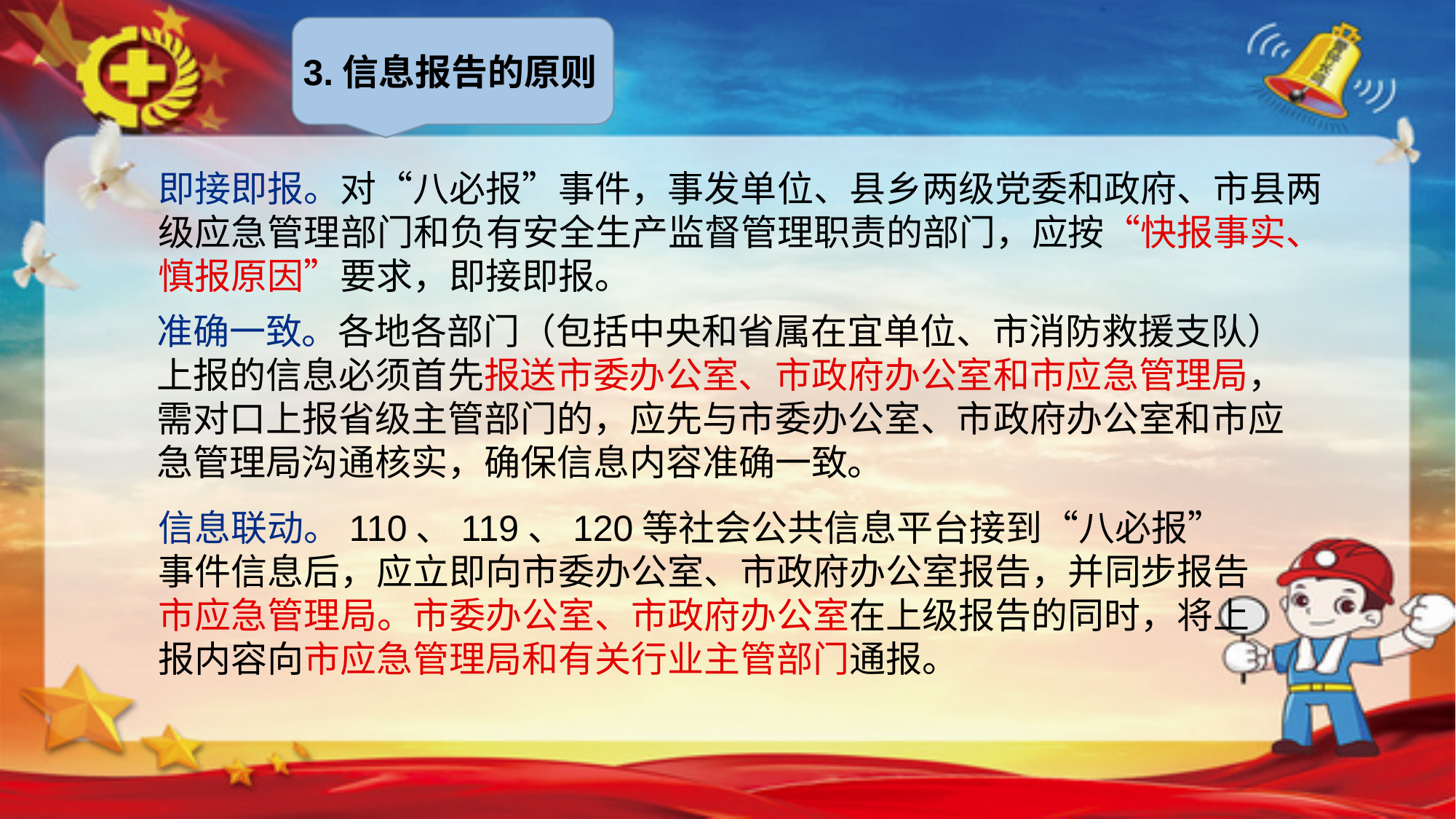

3.信息报告的原则
即接即报。对“八必报”事件，事发单位、县乡两级党委和政府、市县两级应急管理部门和负有安全生产监督管理职责的部门，应按“快报事实、慎报原因”要求，即接即报。
准确一致。各地各部门（包括中央和省属在宜单位、市消防救援支队）上报的信息必须首先报送市委办公室、市政府办公室和市应急管理局，需对口上报省级主管部门的，应先与市委办公室、市政府办公室和市应急管理局沟通核实，确保信息内容准确一致。
信息联动。110、119、120等社会公共信息平台接到“八必报”事件信息后，应立即向市委办公室、市政府办公室报告，并同步报告市应急管理局。市委办公室、市政府办公室在上级报告的同时，将上报内容向市应急管理局和有关行业主管部门通报。